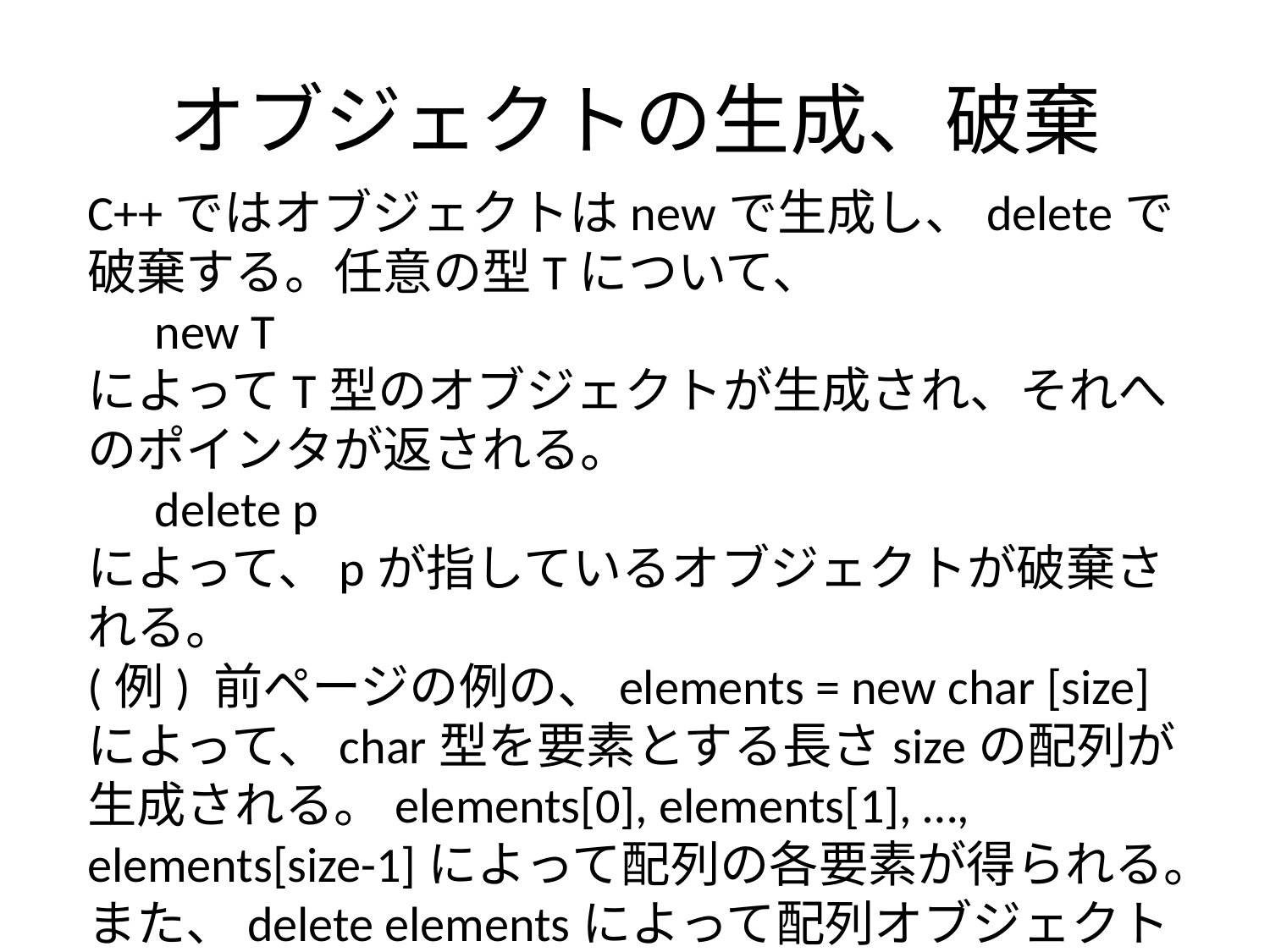

# オブジェクトの生成、破棄
C++ではオブジェクトはnewで生成し、deleteで破棄する。任意の型Tについて、
      new T
によってT型のオブジェクトが生成され、それへのポインタが返される。
      delete p
によって、pが指しているオブジェクトが破棄される。
(例) 前ページの例の、elements = new char [size]
によって、char型を要素とする長さsizeの配列が生成される。elements[0], elements[1], …, elements[size-1]によって配列の各要素が得られる。また、delete elementsによって配列オブジェクトが破棄される。